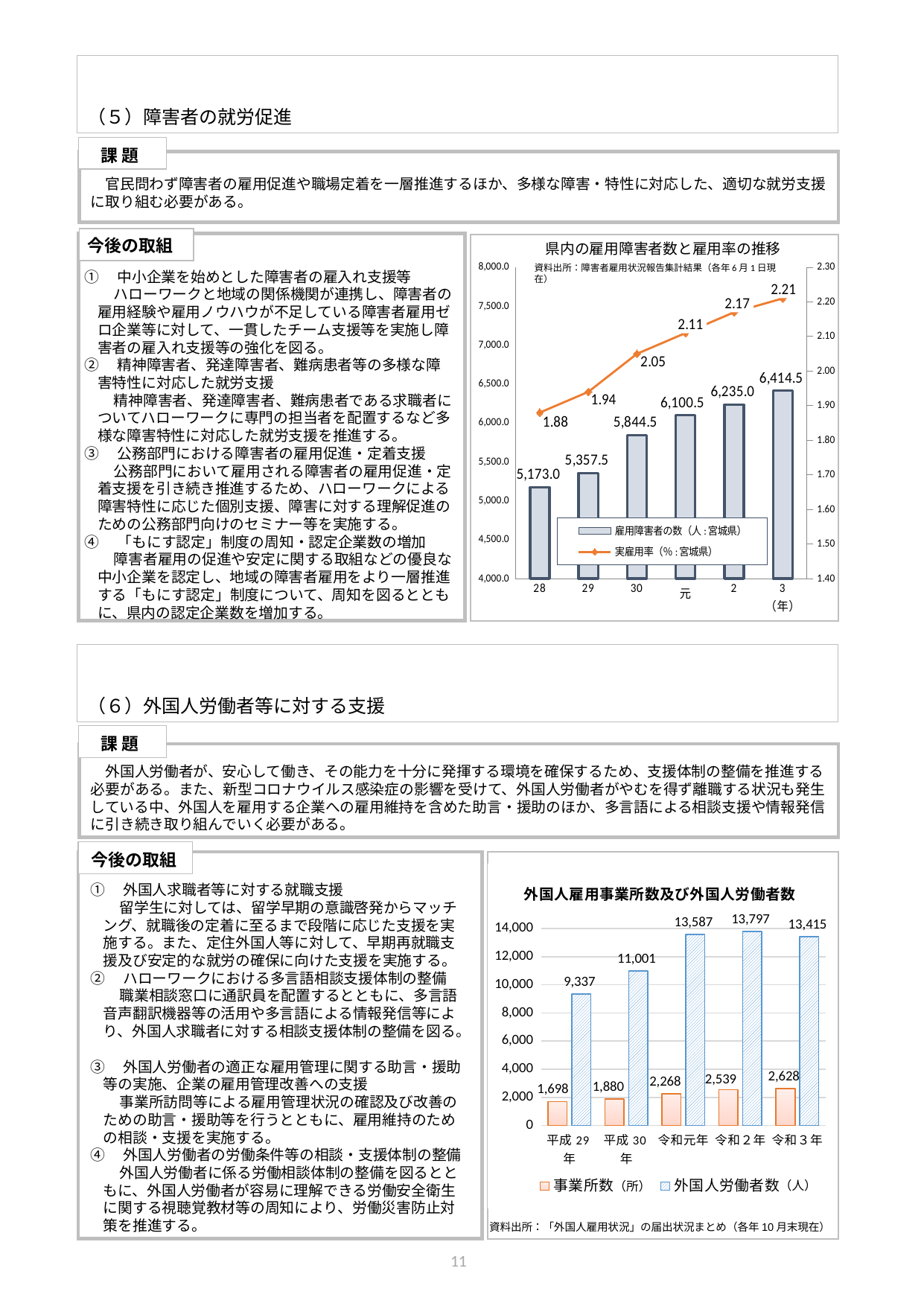

（５）障害者の就労促進

課 題

　官民問わず障害者の雇用促進や職場定着を一層推進するほか、多様な障害・特性に対応した、適切な就労支援に取り組む必要がある。
あ
今後の取組

県内の雇用障害者数と雇用率の推移

### Chart

| Category | 雇用障害者の数（人:宮城県） | 実雇用率（％:宮城県） |
|---|---|---|
| 28 | 5173.0 | 1.88 |
| 29 | 5357.5 | 1.94 |
| 30 | 5844.5 | 2.05 |
| 元 | 6100.5 | 2.11 |
| 2 | 6235.0 | 2.17 |
| 3
（年） | 6414.5 | 2.21 |
資料出所：障害者雇用状況報告集計結果（各年6月1日現在）
①　中小企業を始めとした障害者の雇入れ支援等
　　ハローワークと地域の関係機関が連携し、障害者の雇用経験や雇用ノウハウが不足している障害者雇用ゼロ企業等に対して、一貫したチーム支援等を実施し障害者の雇入れ支援等の強化を図る。
②　精神障害者、発達障害者、難病患者等の多様な障害特性に対応した就労支援
　　精神障害者、発達障害者、難病患者である求職者についてハローワークに専門の担当者を配置するなど多様な障害特性に対応した就労支援を推進する。
③　公務部門における障害者の雇用促進・定着支援
　　公務部門において雇用される障害者の雇用促進・定着支援を引き続き推進するため、ハローワークによる障害特性に応じた個別支援、障害に対する理解促進のための公務部門向けのセミナー等を実施する。
④　「もにす認定」制度の周知・認定企業数の増加
　　障害者雇用の促進や安定に関する取組などの優良な中小企業を認定し、地域の障害者雇用をより一層推進する「もにす認定」制度について、周知を図るとともに、県内の認定企業数を増加する。

（６）外国人労働者等に対する支援

課 題

　外国人労働者が、安心して働き、その能力を十分に発揮する環境を確保するため、支援体制の整備を推進する必要がある。また、新型コロナウイルス感染症の影響を受けて、外国人労働者がやむを得ず離職する状況も発生している中、外国人を雇用する企業への雇用維持を含めた助言・援助のほか、多言語による相談支援や情報発信に引き続き取り組んでいく必要がある。
あ
今後の取組

### Chart: あ

| Category | 事業所数 | 外国人労働者数 |
|---|---|---|
| 平成29年 | 1698.0 | 9337.0 |
| 平成30年 | 1880.0 | 11001.0 |
| 令和元年 | 2268.0 | 13587.0 |
| 令和２年 | 2539.0 | 13797.0 |
| 令和３年 | 2628.0 | 13415.0 |
①　外国人求職者等に対する就職支援
　　留学生に対しては、留学早期の意識啓発からマッチング、就職後の定着に至るまで段階に応じた支援を実施する。また、定住外国人等に対して、早期再就職支援及び安定的な就労の確保に向けた支援を実施する。
②　ハローワークにおける多言語相談支援体制の整備
　　職業相談窓口に通訳員を配置するとともに、多言語音声翻訳機器等の活用や多言語による情報発信等により、外国人求職者に対する相談支援体制の整備を図る。
③　外国人労働者の適正な雇用管理に関する助言・援助等の実施、企業の雇用管理改善への支援
　　事業所訪問等による雇用管理状況の確認及び改善のための助言・援助等を行うとともに、雇用維持のための相談・支援を実施する。
④　外国人労働者の労働条件等の相談・支援体制の整備
　　外国人労働者に係る労働相談体制の整備を図るとともに、外国人労働者が容易に理解できる労働安全衛生に関する視聴覚教材等の周知により、労働災害防止対策を推進する。
（人）
（所）
資料出所：「外国人雇用状況」の届出状況まとめ（各年10月末現在）
11